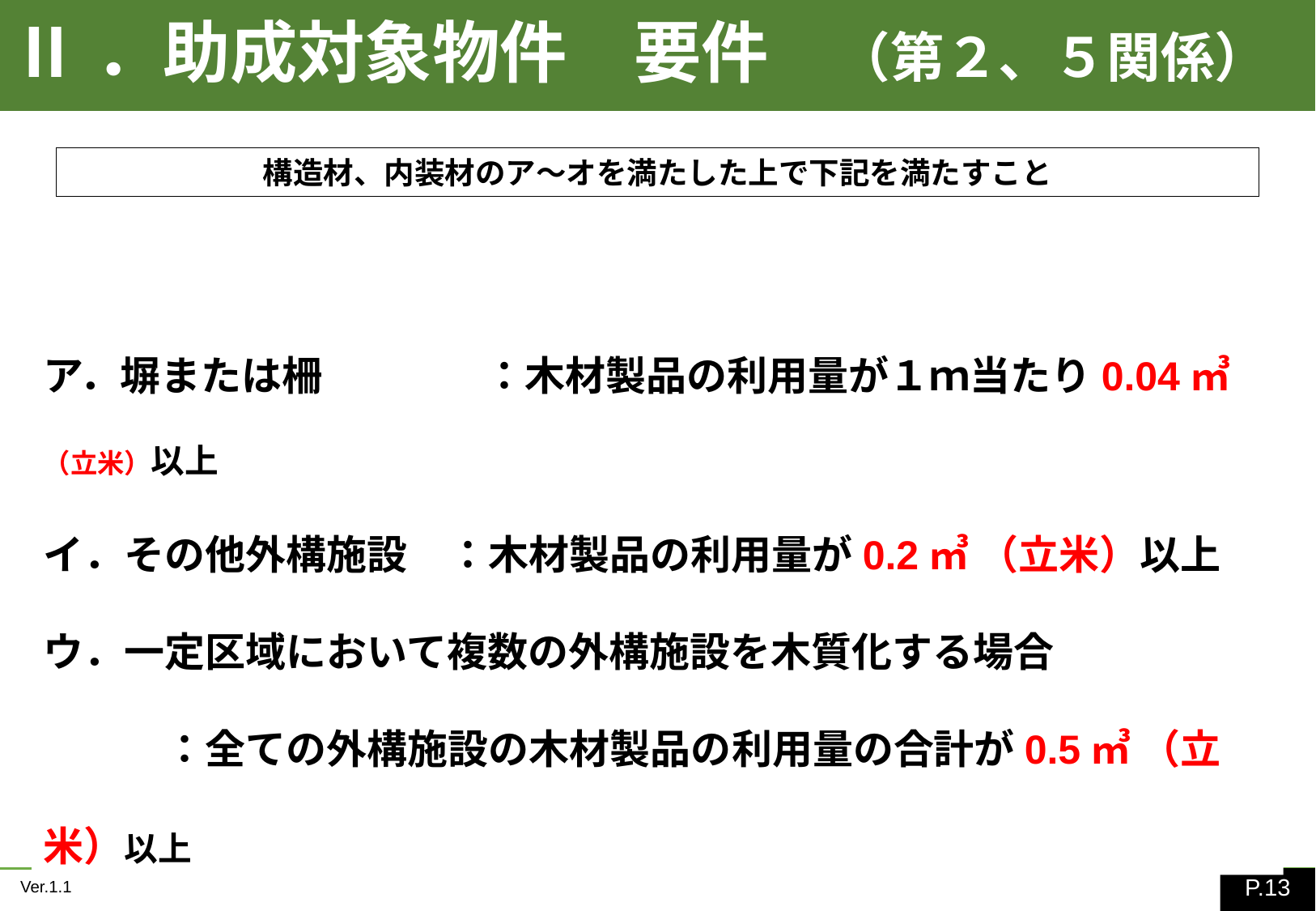

Ⅱ．助成対象物件　要件　（第２、５関係）

構造材、内装材のア～オを満たした上で下記を満たすこと
ア．塀または柵　　　　：木材製品の利用量が１ｍ当たり0.04㎥（立米）以上
イ．その他外構施設　：木材製品の利用量が0.2㎥ （立米）以上
ウ．一定区域において複数の外構施設を木質化する場合
　　　：全ての外構施設の木材製品の利用量の合計が0.5㎥ （立米）以上